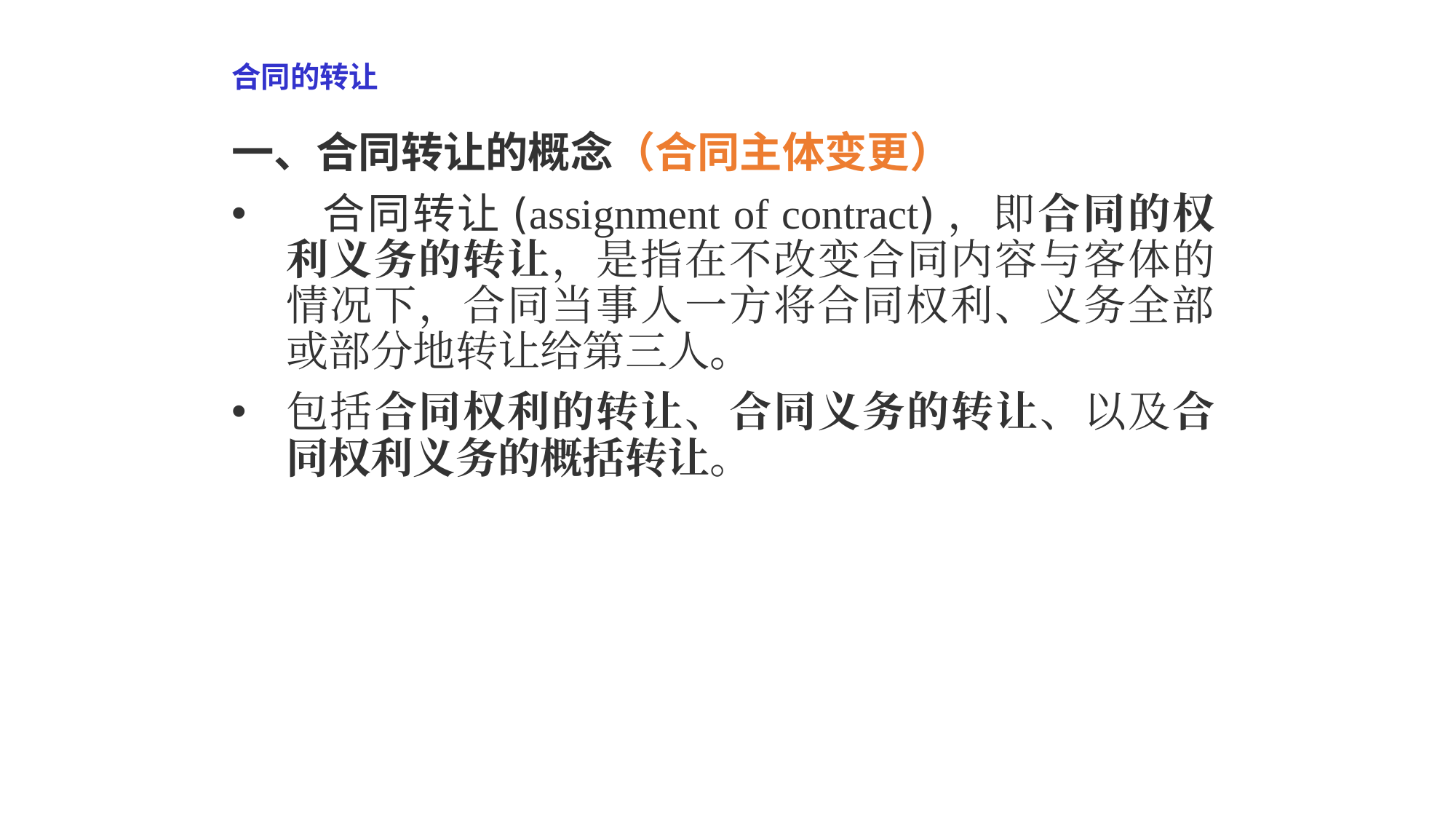

# 合同的转让
一、合同转让的概念（合同主体变更）
  合同转让(assignment of contract)，即合同的权利义务的转让，是指在不改变合同内容与客体的情况下，合同当事人一方将合同权利、义务全部或部分地转让给第三人。
包括合同权利的转让、合同义务的转让、以及合同权利义务的概括转让。